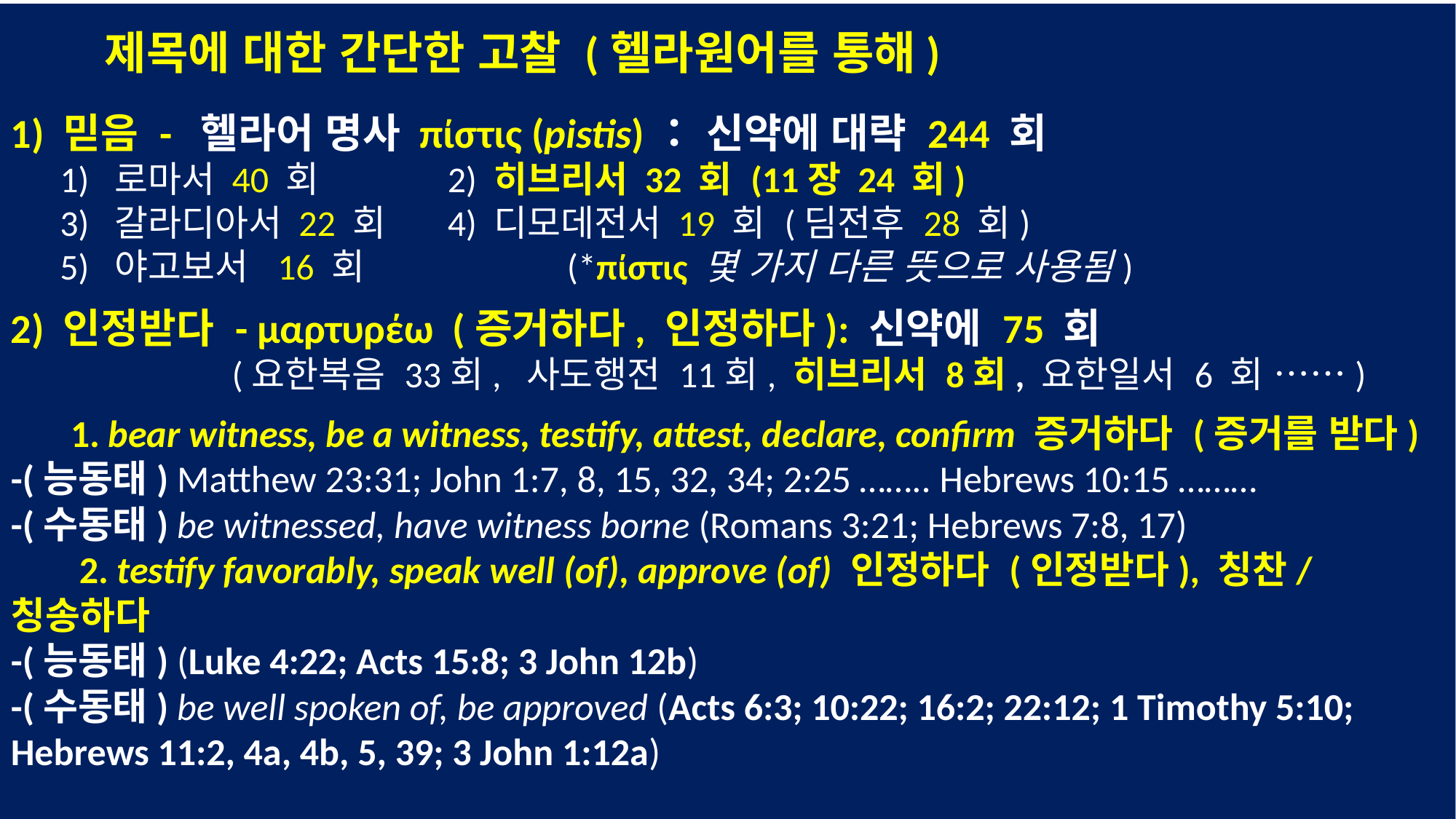

제목에 대한 간단한 고찰 (헬라원어를 통해)

1) 믿음 -  헬라어 명사 πίστις (pistis)： 신약에 대략 244 회
      1)  로마서 40 회            	2) 히브리서 32 회 (11장 24 회)
      3)  갈라디아서 22 회    	4) 디모데전서 19 회 (딤전후 28 회)
      5)  야고보서  16 회                   (*πίστις 몇 가지 다른 뜻으로 사용됨)

2) 인정받다 - μαρτυρέω  (증거하다, 인정하다): 신약에 75 회
                           (요한복음 33회,  사도행전 11회, 히브리서 8회, 요한일서 6 회 ……)

       1. bear witness, be a witness, testify, attest, declare, confirm 증거하다 (증거를 받다)
-(능동태) Matthew 23:31; John 1:7, 8, 15, 32, 34; 2:25 …….. Hebrews 10:15 ………
-(수동태) be witnessed, have witness borne (Romans 3:21; Hebrews 7:8, 17)
        2. testify favorably, speak well (of), approve (of) 인정하다 (인정받다), 칭찬/칭송하다
-(능동태) (Luke 4:22; Acts 15:8; 3 John 12b)
-(수동태) be well spoken of, be approved (Acts 6:3; 10:22; 16:2; 22:12; 1 Timothy 5:10; Hebrews 11:2, 4a, 4b, 5, 39; 3 John 1:12a)